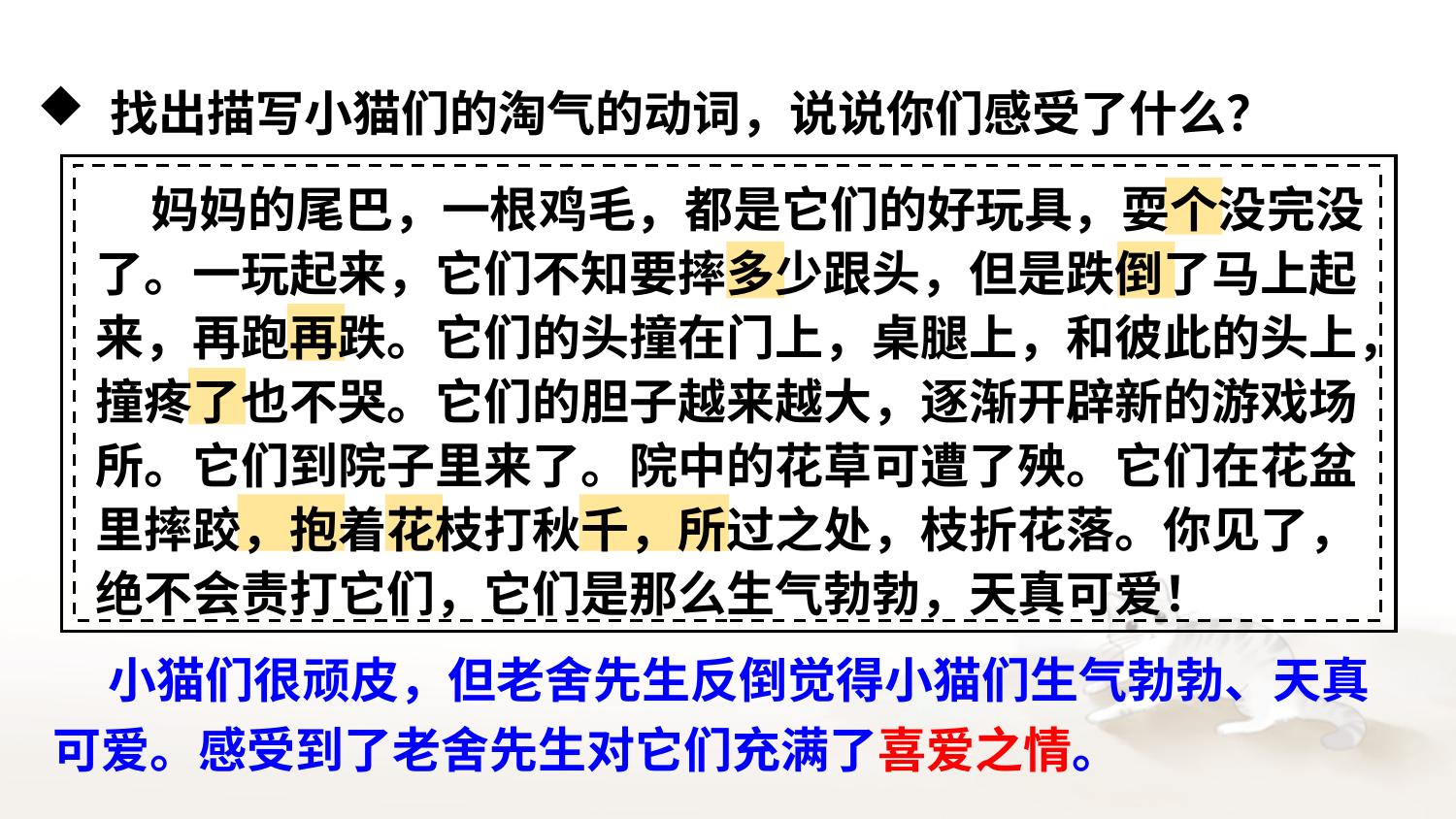

找出描写小猫们的淘气的动词，说说你们感受了什么？

    妈妈的尾巴，一根鸡毛，都是它们的好玩具，耍个没完没了。一玩起来，它们不知要摔多少跟头，但是跌倒了马上起来，再跑再跌。它们的头撞在门上，桌腿上，和彼此的头上，撞疼了也不哭。它们的胆子越来越大，逐渐开辟新的游戏场所。它们到院子里来了。院中的花草可遭了殃。它们在花盆里摔跤，抱着花枝打秋千，所过之处，枝折花落。你见了，绝不会责打它们，它们是那么生气勃勃，天真可爱！

    小猫们很顽皮，但老舍先生反倒觉得小猫们生气勃勃、天真可爱。感受到了老舍先生对它们充满了喜爱之情。